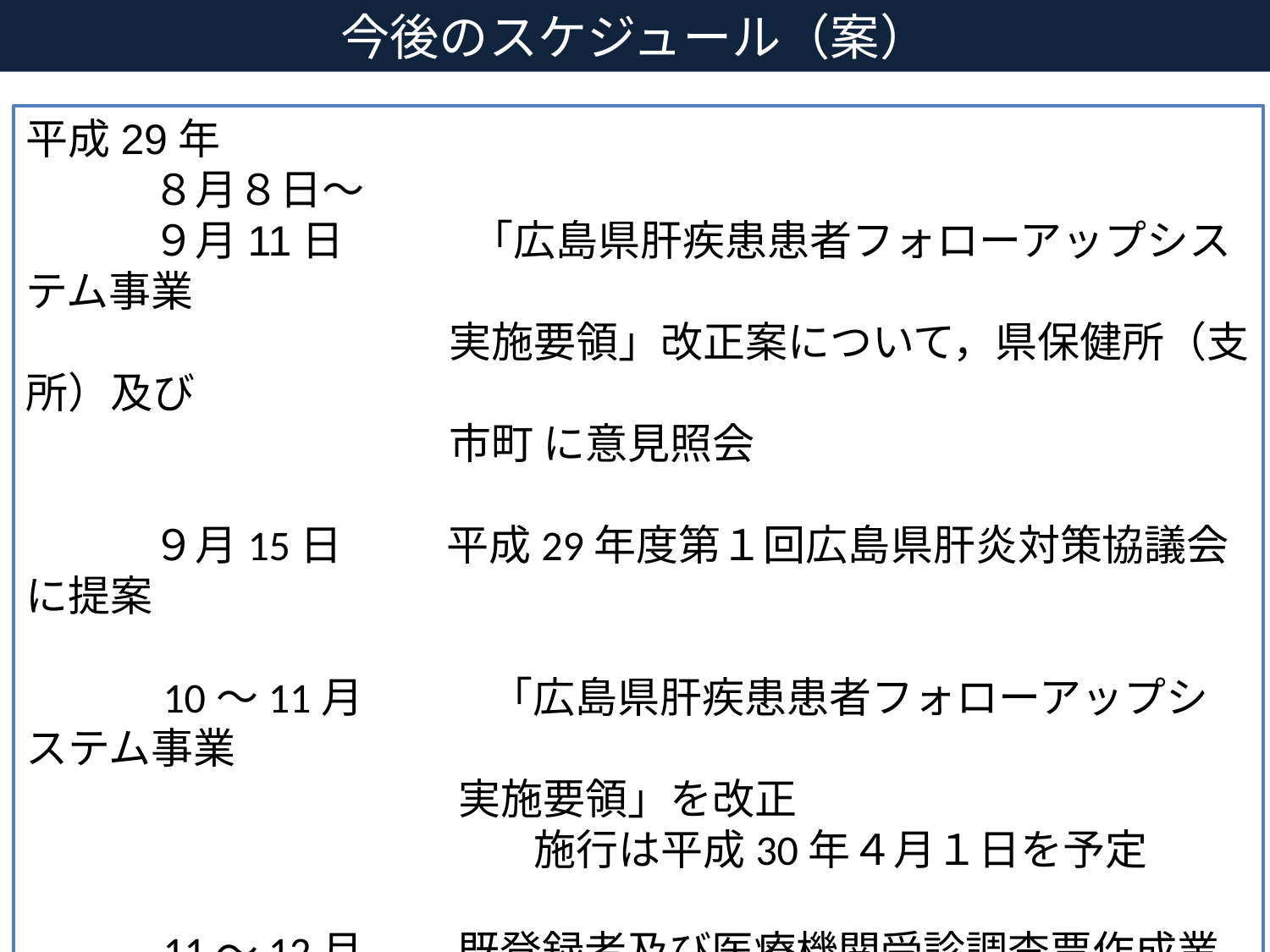

今後のスケジュール（案）
平成29年
　　　８月８日～
　　　９月11日　　　「広島県肝疾患患者フォローアップシステム事業
　　　　　　　　　　実施要領」改正案について，県保健所（支所）及び
　　　　　　　　　　市町 に意見照会

　　　９月15日  　　平成29年度第１回広島県肝炎対策協議会に提案

　　　10～11月　　　「広島県肝疾患患者フォローアップシステム事業
　　　　　　　　　　 実施要領」を改正
　　　　　　　　　　　　施行は平成30年４月１日を予定

　　　11～12月　　 既登録者及び医療機関受診調査票作成業務委託
　　　　　　　　　　へ周知